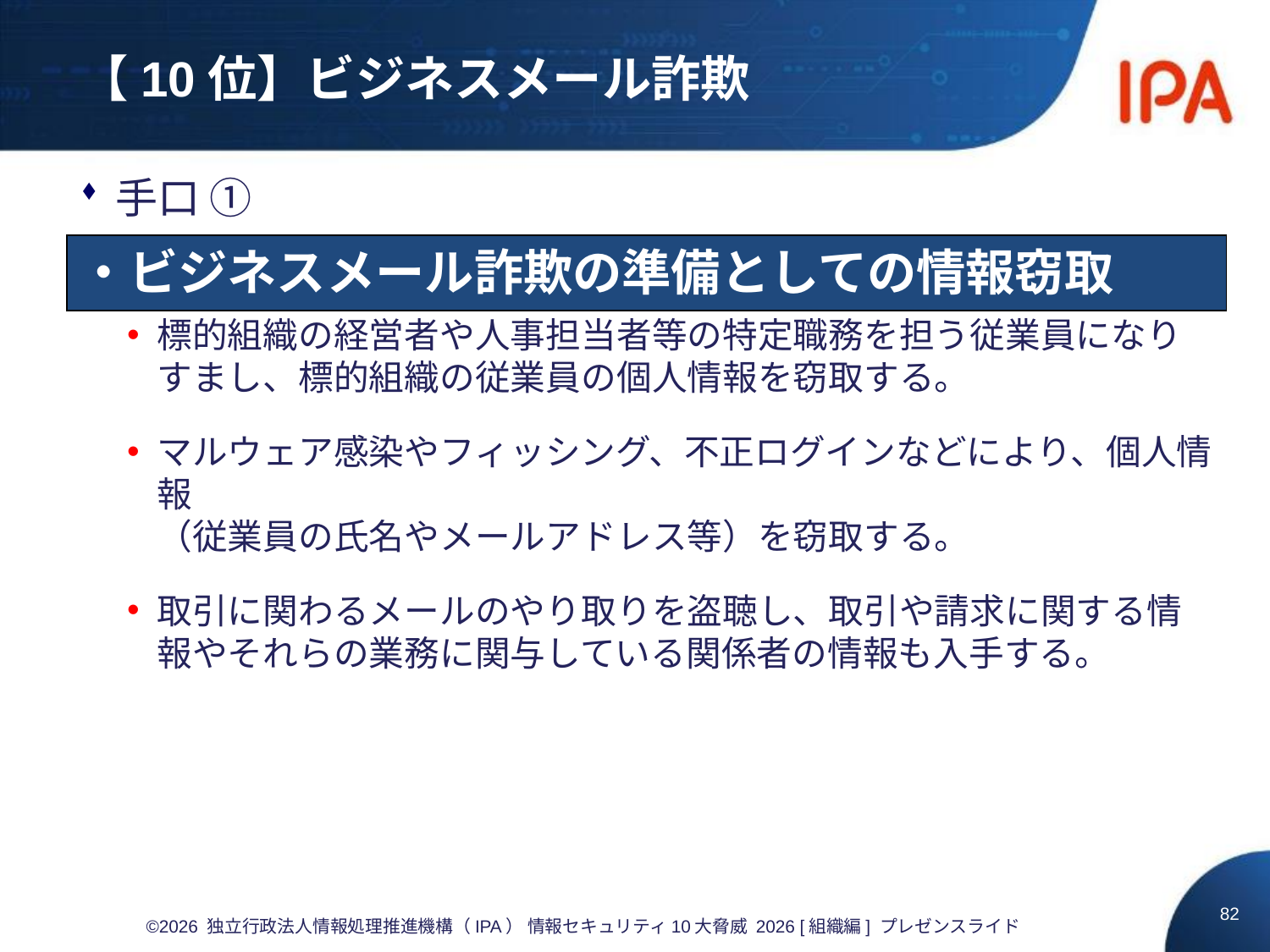

# 【10位】ビジネスメール詐欺
手口 ①

標的組織の経営者や人事担当者等の特定職務を担う従業員になりすまし、標的組織の従業員の個人情報を窃取する。

マルウェア感染やフィッシング、不正ログインなどにより、個人情報
（従業員の氏名やメールアドレス等）を窃取する。

取引に関わるメールのやり取りを盗聴し、取引や請求に関する情報やそれらの業務に関与している関係者の情報も入手する。
・ビジネスメール詐欺の準備としての情報窃取
82
©2026 独立行政法人情報処理推進機構（IPA） 情報セキュリティ10大脅威 2026 [組織編] プレゼンスライド